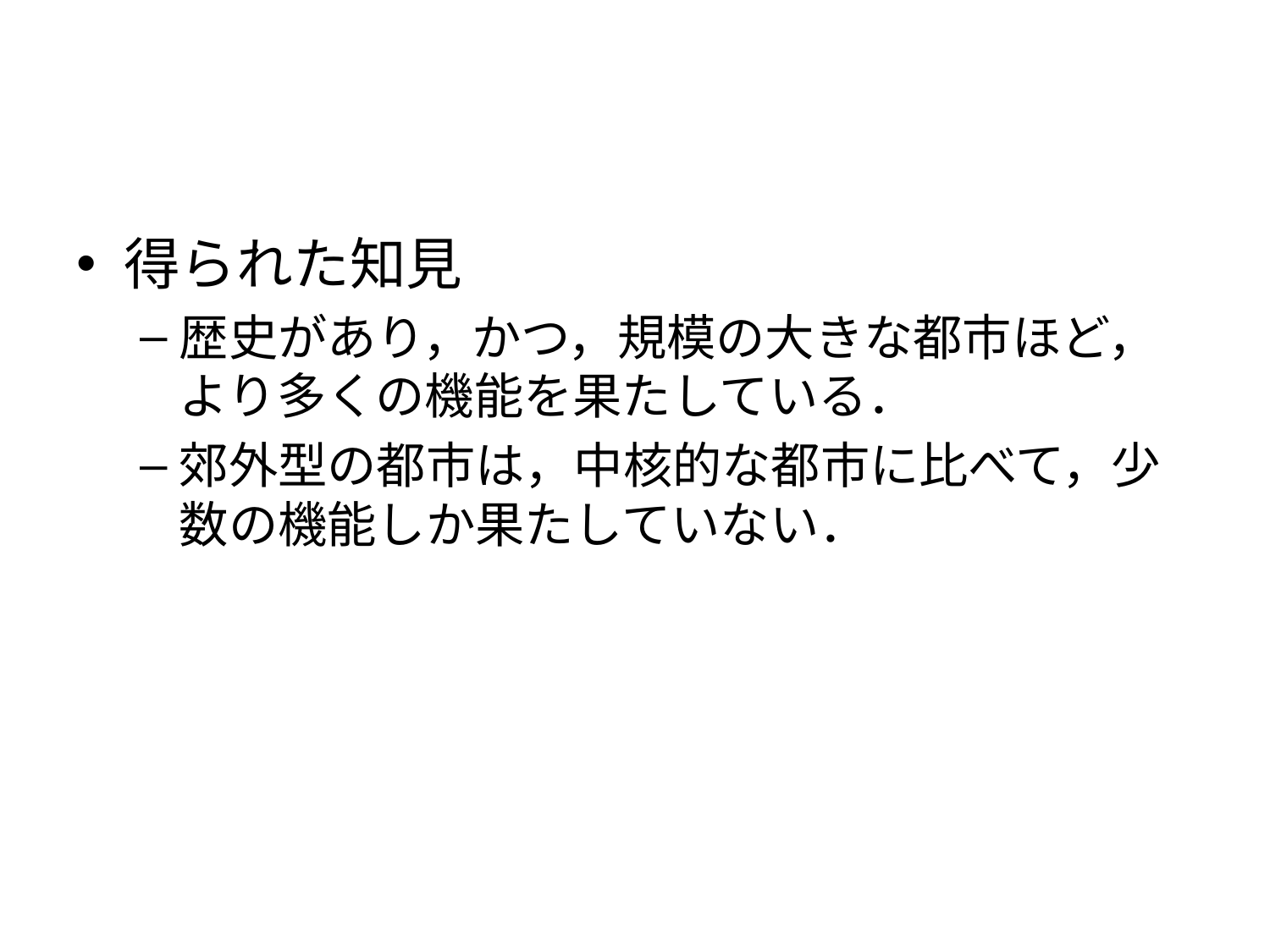

#
得られた知見
歴史があり，かつ，規模の大きな都市ほど，より多くの機能を果たしている．
郊外型の都市は，中核的な都市に比べて，少数の機能しか果たしていない．